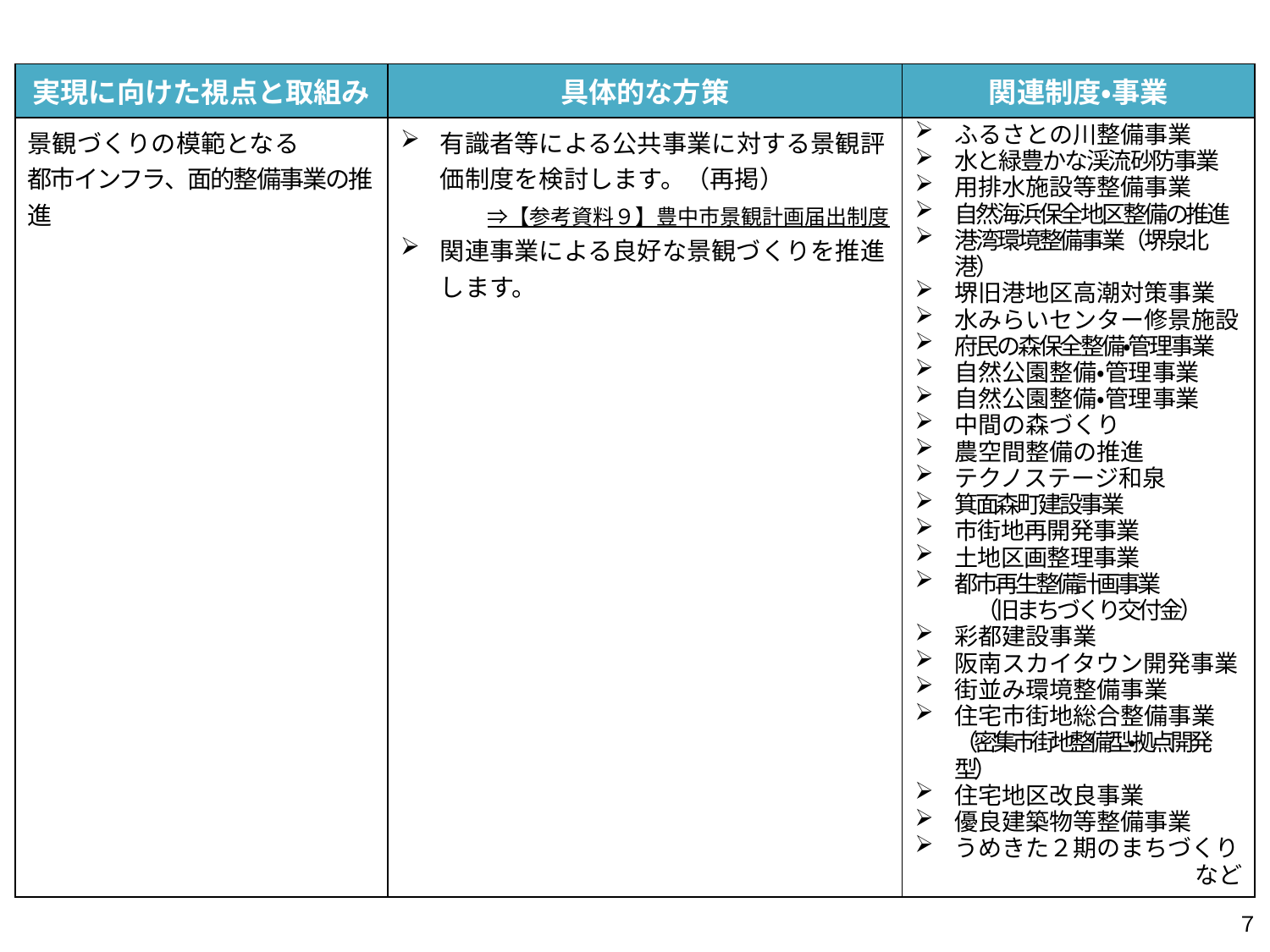

| 実現に向けた視点と取組み | 具体的な方策 | 関連制度・事業 |
| --- | --- | --- |
| 景観づくりの模範となる 都市インフラ、面的整備事業の推進 | 有識者等による公共事業に対する景観評価制度を検討します。（再掲） 　⇒【参考資料９】豊中市景観計画届出制度 関連事業による良好な景観づくりを推進します。 | ふるさとの川整備事業 水と緑豊かな渓流砂防事業 用排水施設等整備事業 自然海浜保全地区整備の推進 港湾環境整備事業（堺泉北港） 堺旧港地区高潮対策事業 水みらいセンター修景施設 府民の森保全整備・管理事業 自然公園整備・管理事業 自然公園整備・管理事業 中間の森づくり 農空間整備の推進 テクノステージ和泉 箕面森町建設事業 市街地再開発事業 土地区画整理事業 都市再生整備計画事業 　　　（旧まちづくり交付金） 彩都建設事業 阪南スカイタウン開発事業 街並み環境整備事業 住宅市街地総合整備事業（密集市街地整備型・拠点開発型） 住宅地区改良事業 優良建築物等整備事業 うめきた２期のまちづくり など |
７